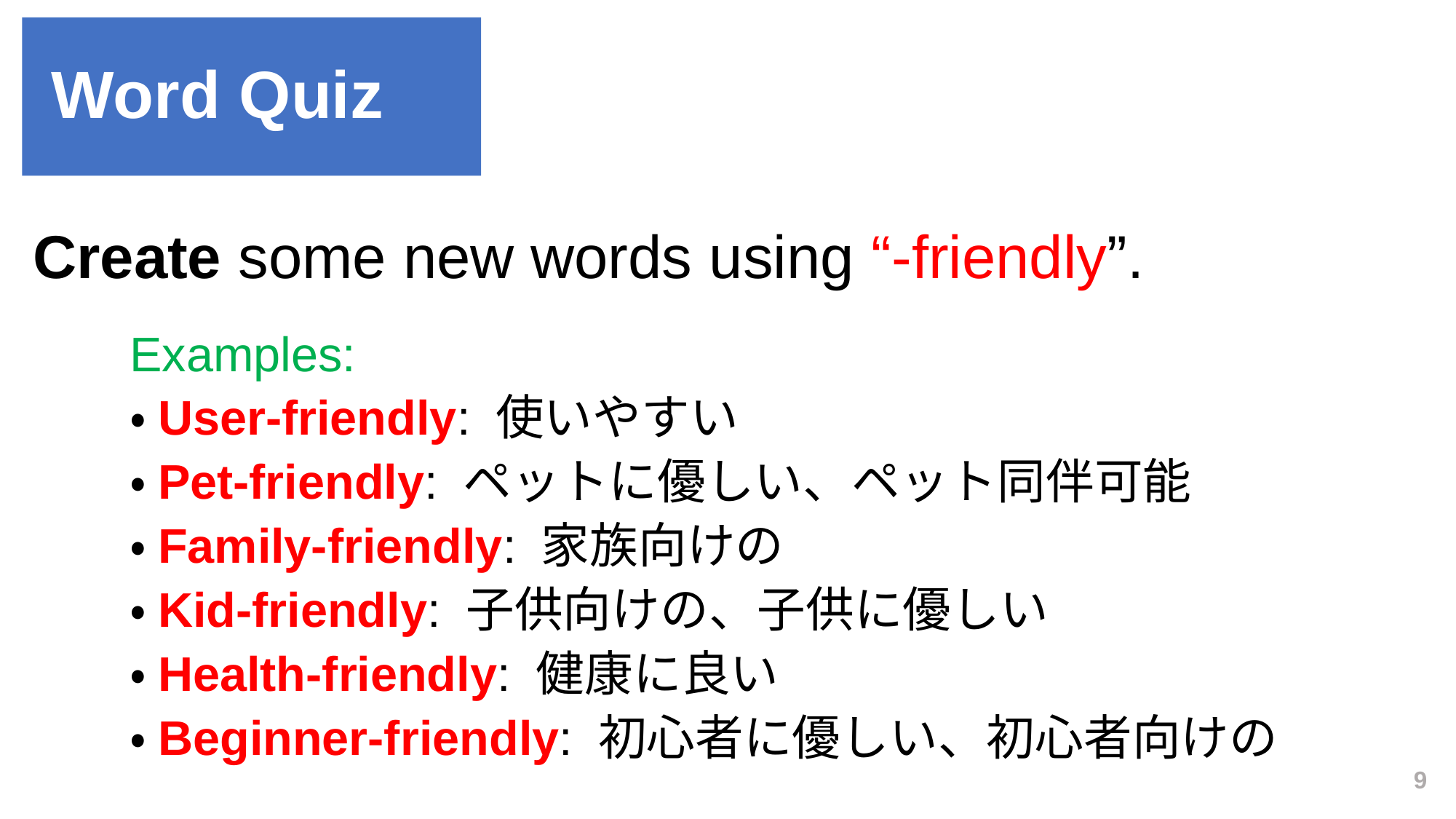

Word Quiz
Create some new words using “-friendly”.
Examples:
・User-friendly: 使いやすい
・Pet-friendly: ペットに優しい、ペット同伴可能
・Family-friendly: 家族向けの
・Kid-friendly: 子供向けの、子供に優しい
・Health-friendly: 健康に良い
・Beginner-friendly: 初心者に優しい、初心者向けの